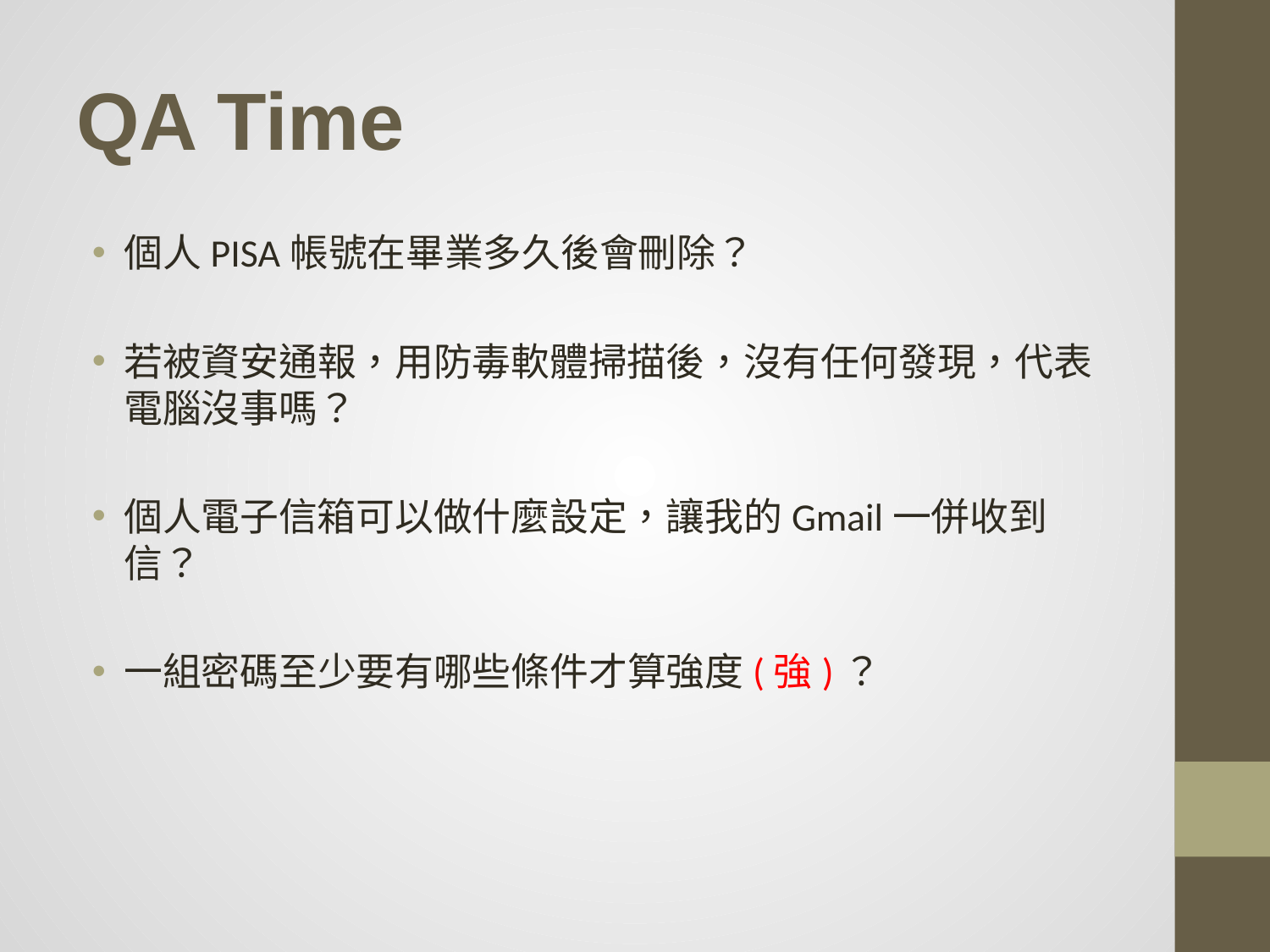

# QA Time
個人PISA帳號在畢業多久後會刪除？

若被資安通報，用防毒軟體掃描後，沒有任何發現，代表電腦沒事嗎？

個人電子信箱可以做什麼設定，讓我的Gmail一併收到信？

一組密碼至少要有哪些條件才算強度(強)？